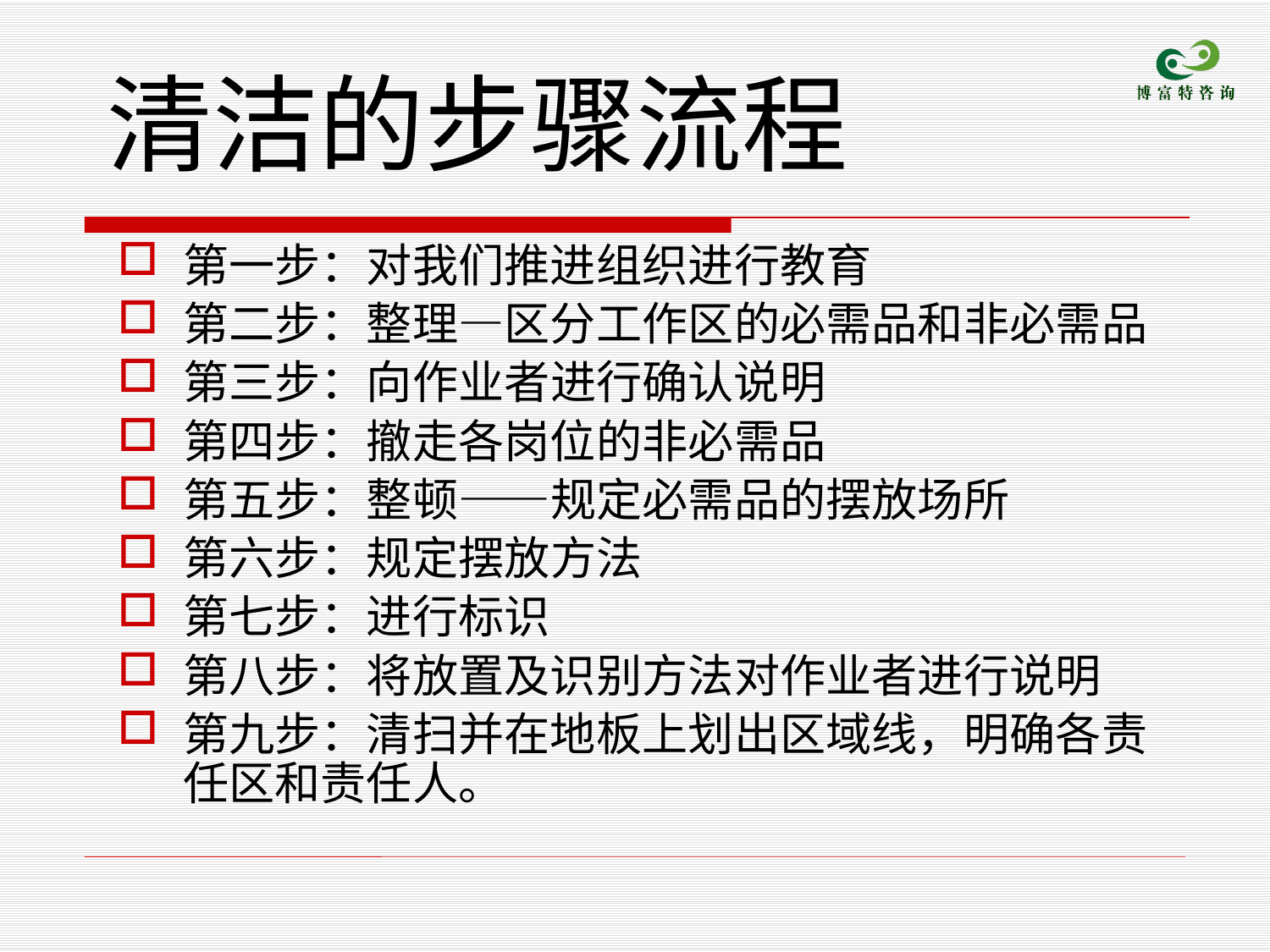

清洁的步骤流程
第一步：对我们推进组织进行教育
第二步：整理—区分工作区的必需品和非必需品
第三步：向作业者进行确认说明
第四步：撤走各岗位的非必需品
第五步：整顿——规定必需品的摆放场所
第六步：规定摆放方法
第七步：进行标识
第八步：将放置及识别方法对作业者进行说明
第九步：清扫并在地板上划出区域线，明确各责任区和责任人。
232